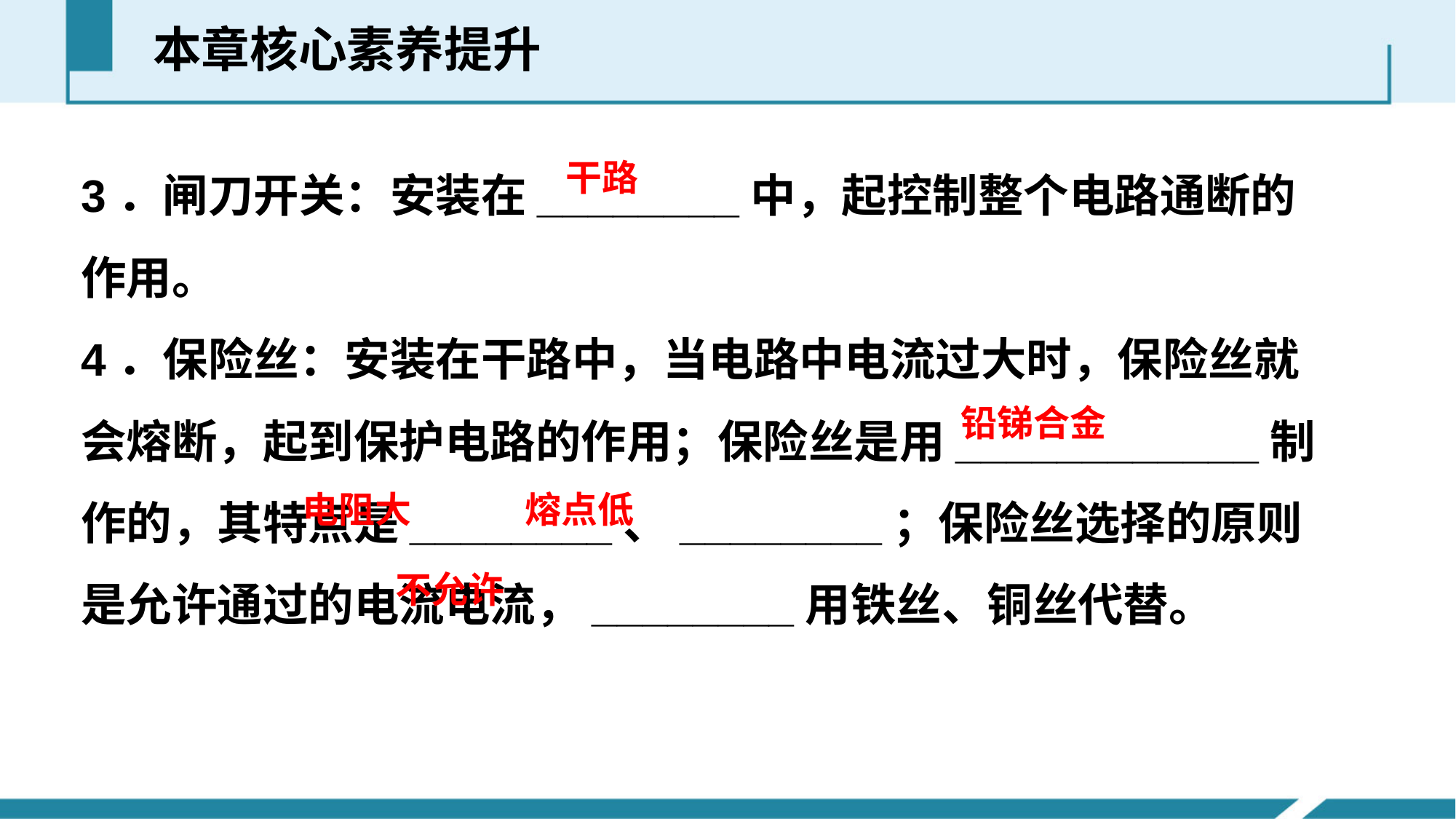

本章核心素养提升
3．闸刀开关：安装在________中，起控制整个电路通断的作用。
4．保险丝：安装在干路中，当电路中电流过大时，保险丝就会熔断，起到保护电路的作用；保险丝是用____________制作的，其特点是________、________；保险丝选择的原则是允许通过的电流电流，________用铁丝、铜丝代替。
干路
铅锑合金
电阻大
熔点低
不允许